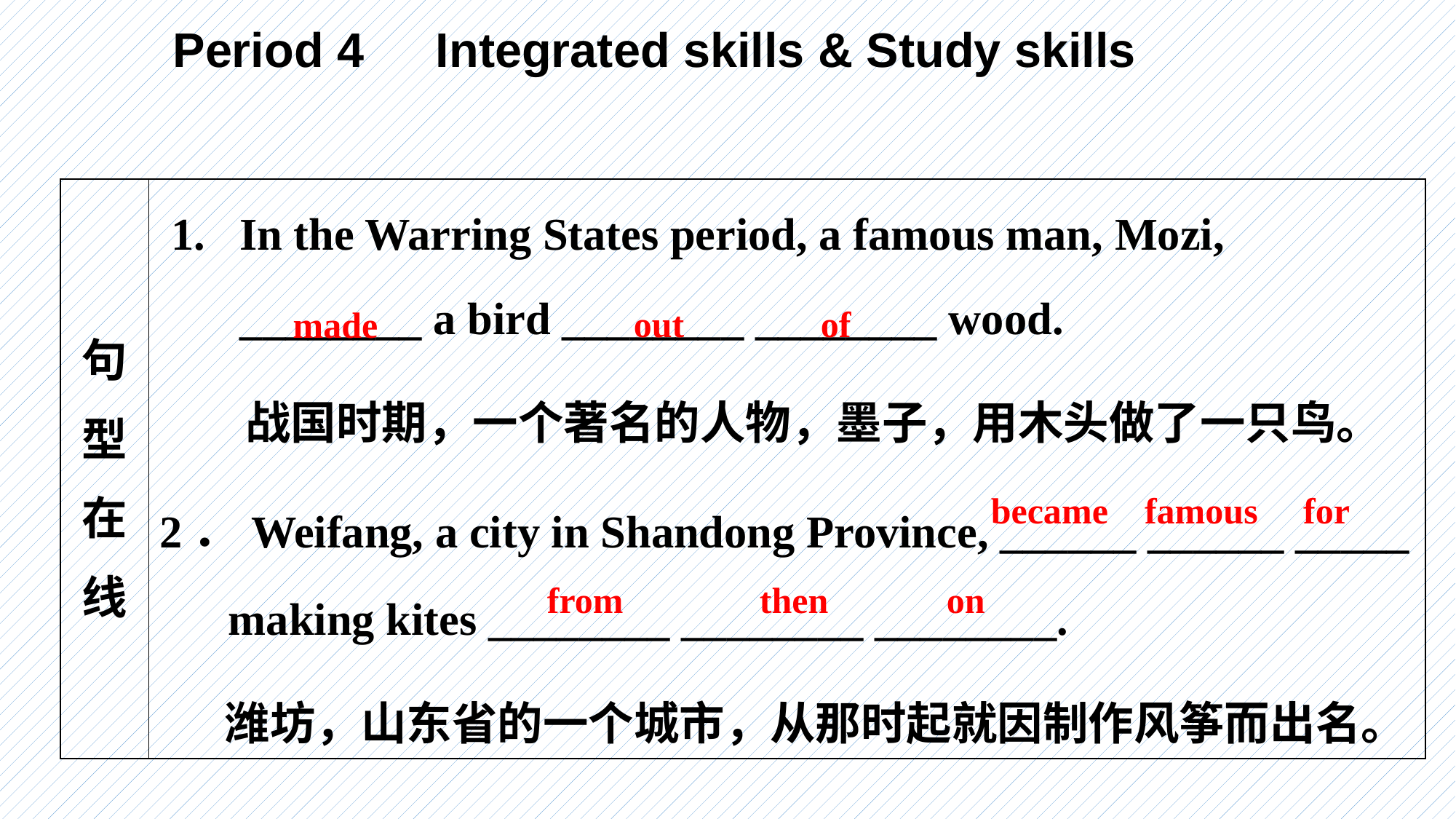

Period 4　Integrated skills & Study skills
| 句 型 在 线 | 1. In the Warring States period, a famous man, Mozi, \_\_\_\_\_\_\_\_ a bird \_\_\_\_\_\_\_\_ \_\_\_\_\_\_\_\_ wood. 战国时期，一个著名的人物，墨子，用木头做了一只鸟。 2．Weifang, a city in Shandong Province, \_\_\_\_\_\_ \_\_\_\_\_\_ \_\_\_\_\_ making kites \_\_\_\_\_\_\_\_ \_\_\_\_\_\_\_\_ \_\_\_\_\_\_\_\_. 潍坊，山东省的一个城市，从那时起就因制作风筝而出名。 |
| --- | --- |
out               of
made

became    famous     for
from               then             on